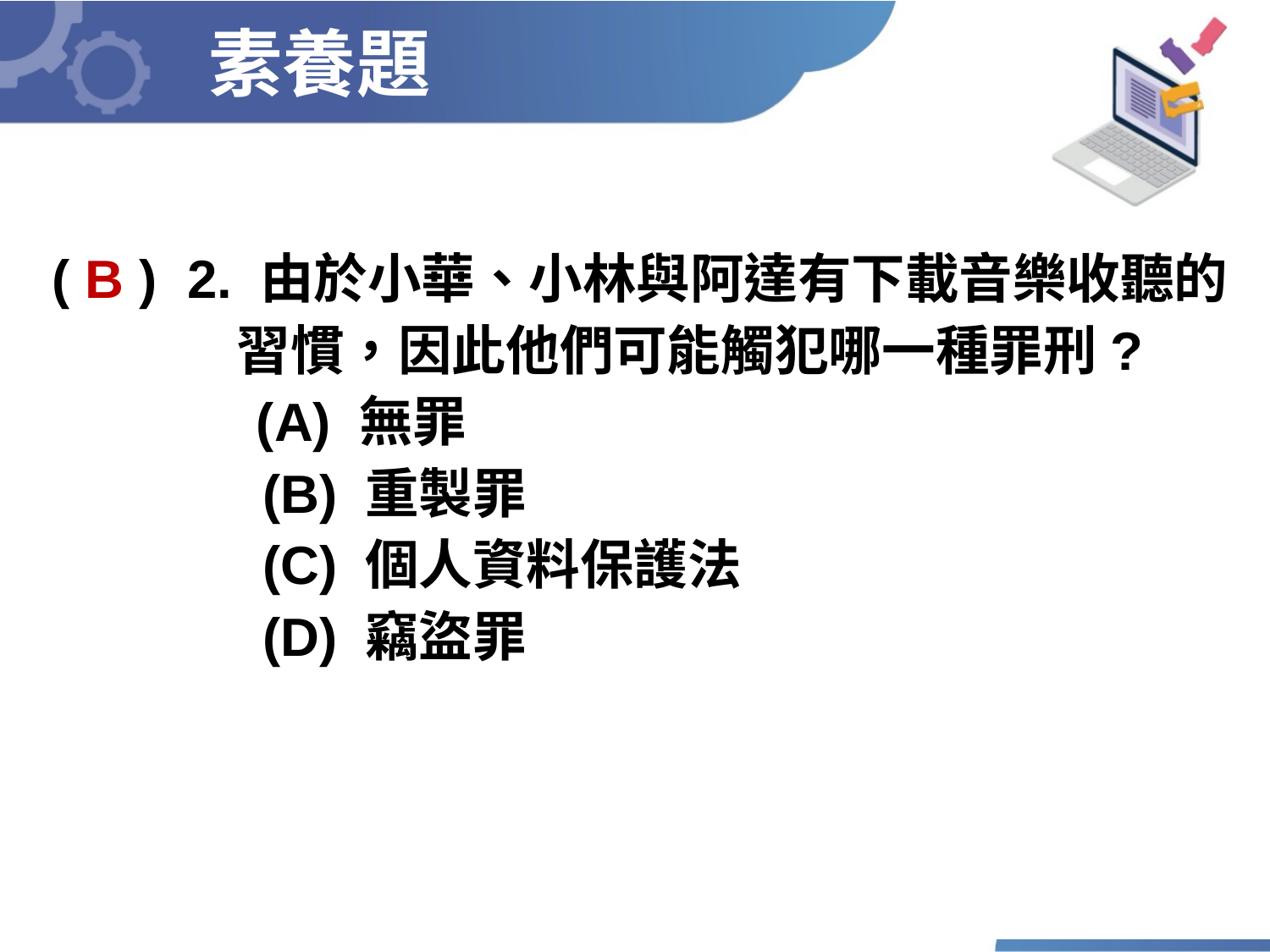

素養題
( B )  2. 由於小華、小林與阿達有下載音樂收聽的
              習慣，因此他們可能觸犯哪一種罪刑?
	            (A) 無罪
              (B) 重製罪
              (C) 個人資料保護法
              (D) 竊盜罪